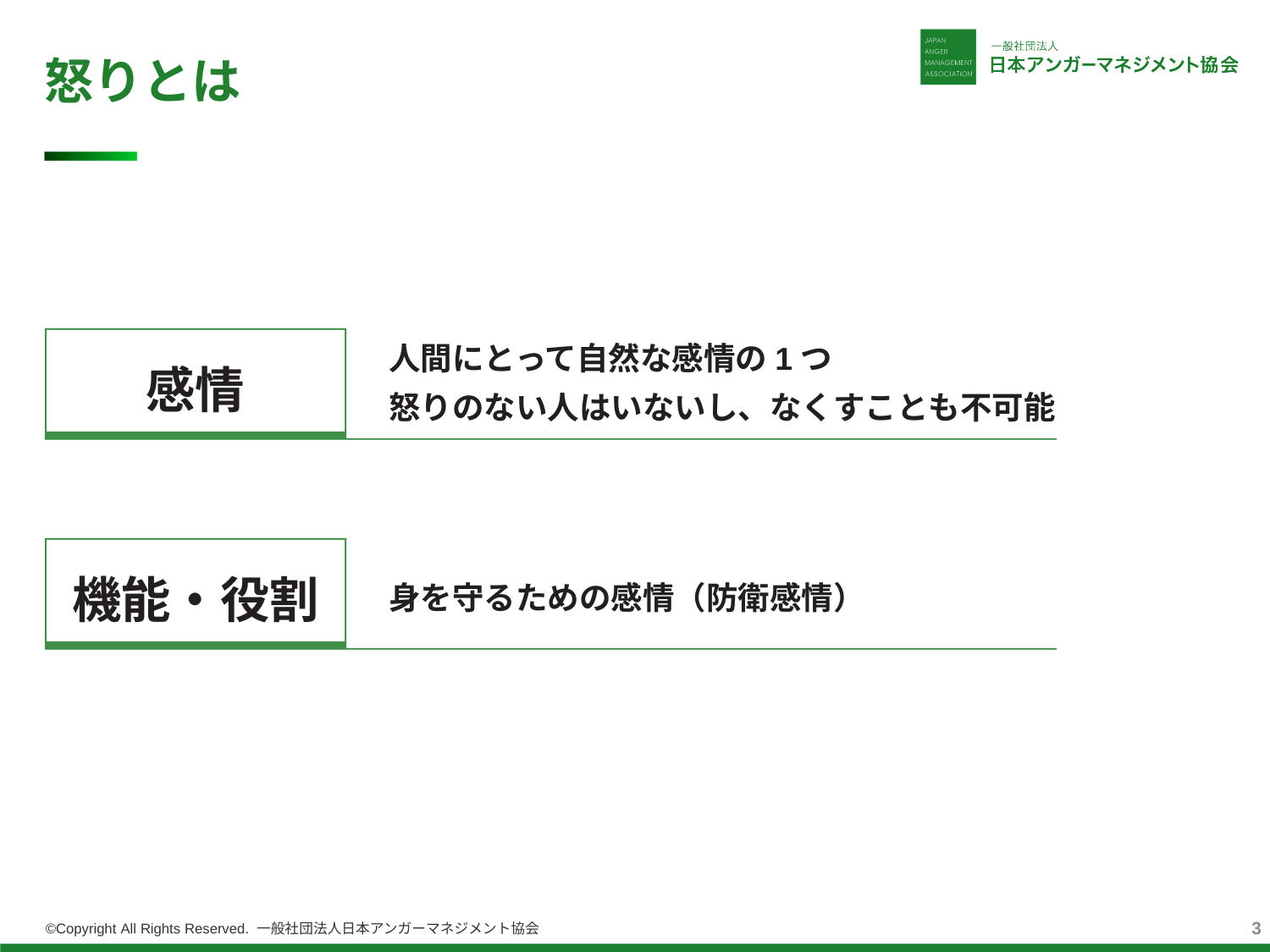

怒りとは

人間にとって自然な感情の1つ
怒りのない人はいないし、なくすことも不可能
感情
機能・役割
身を守るための感情（防衛感情）
3